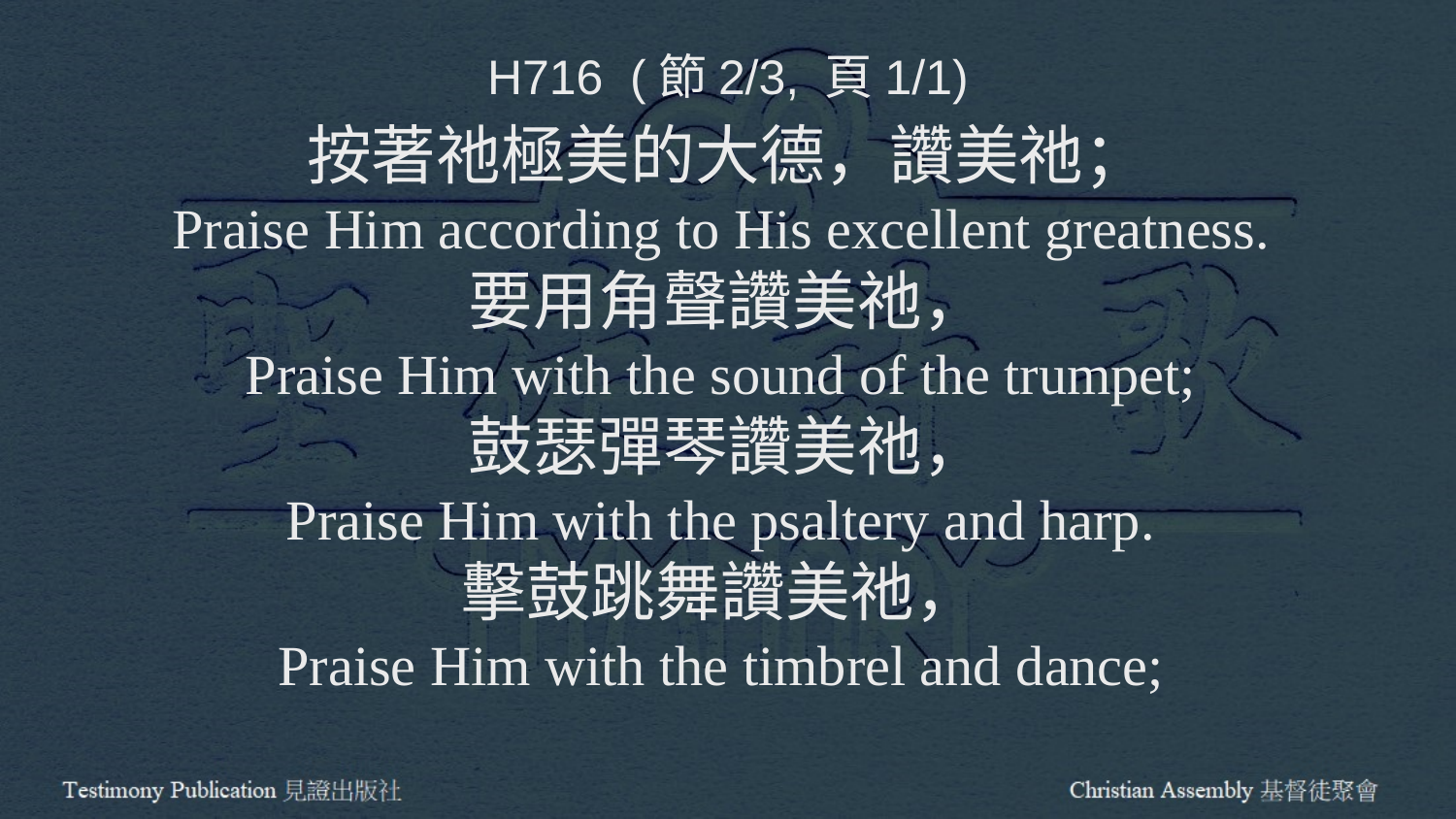

H716  (節2/3, 頁1/1)
按著祂極美的大德，讚美祂；
Praise Him according to His excellent greatness.
要用角聲讚美祂，
Praise Him with the sound of the trumpet;
鼓瑟彈琴讚美祂，
Praise Him with the psaltery and harp.
擊鼓跳舞讚美祂，
Praise Him with the timbrel and dance;